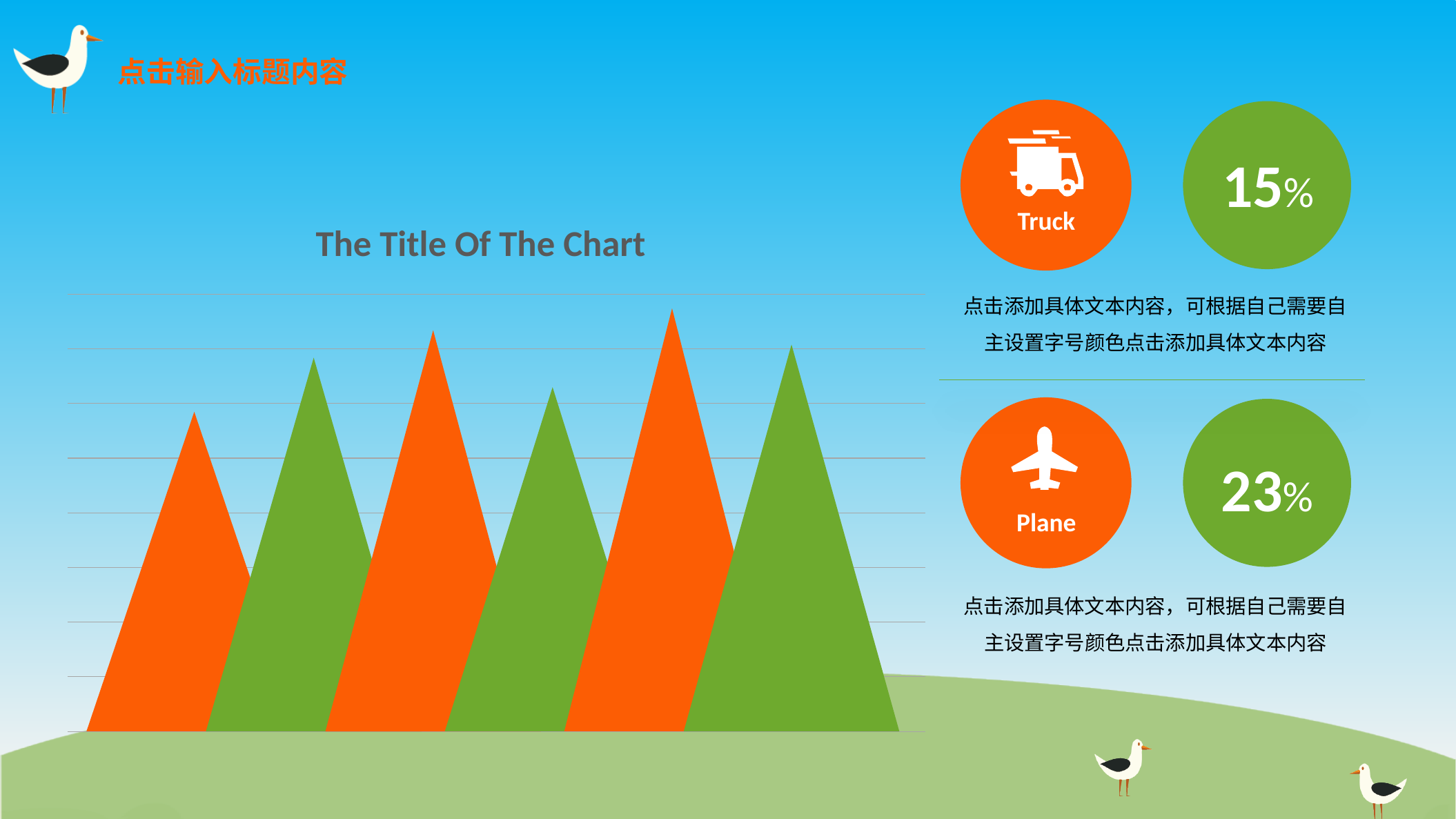

点击输入标题内容

Truck

15%
The Title Of The Chart
点击添加具体文本内容，可根据自己需要自主设置字号颜色点击添加具体文本内容

Plane

23%

点击添加具体文本内容，可根据自己需要自主设置字号颜色点击添加具体文本内容